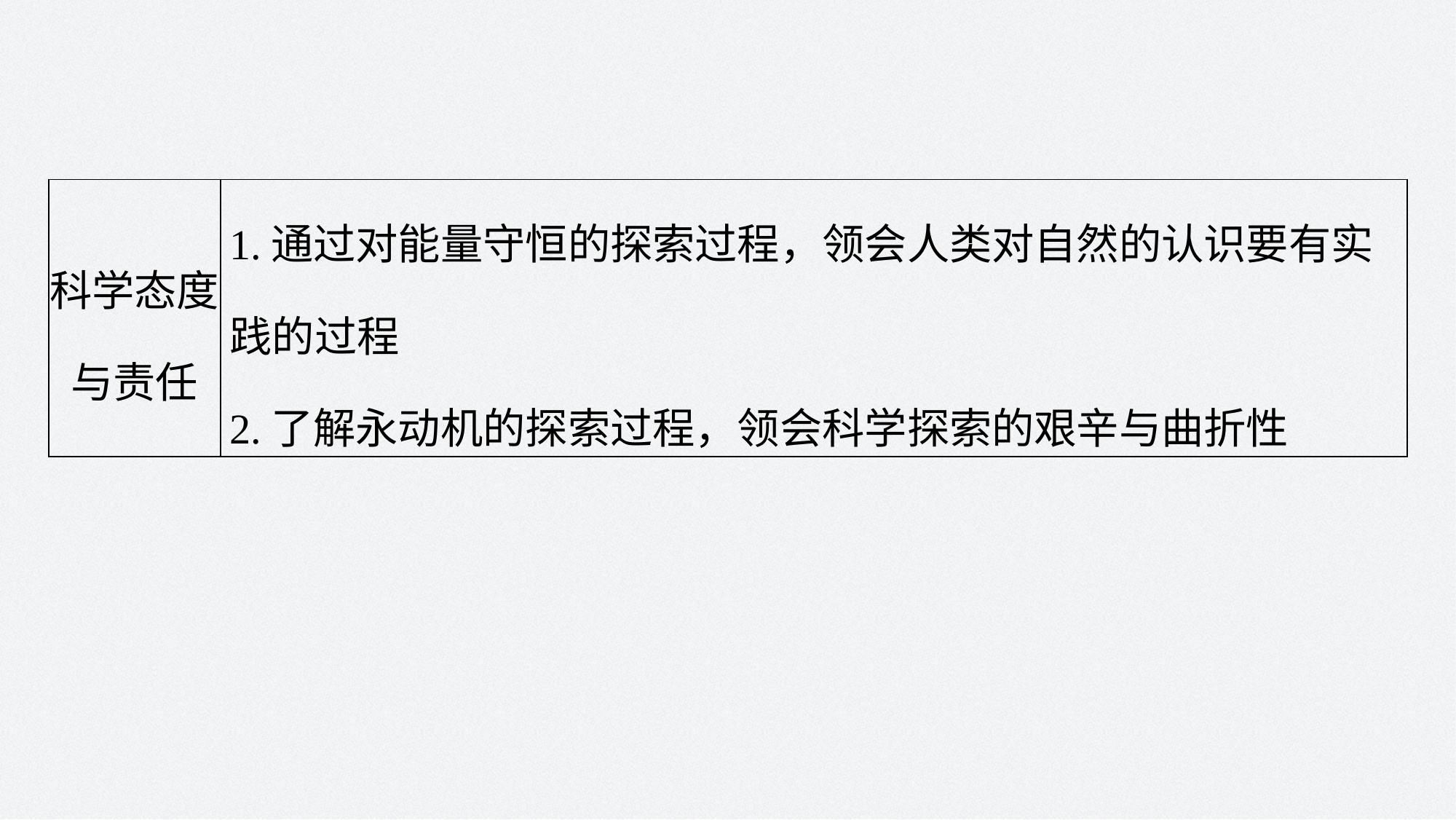

| 科学态度 与责任 | 1.通过对能量守恒的探索过程，领会人类对自然的认识要有实践的过程 2.了解永动机的探索过程，领会科学探索的艰辛与曲折性 |
| --- | --- |